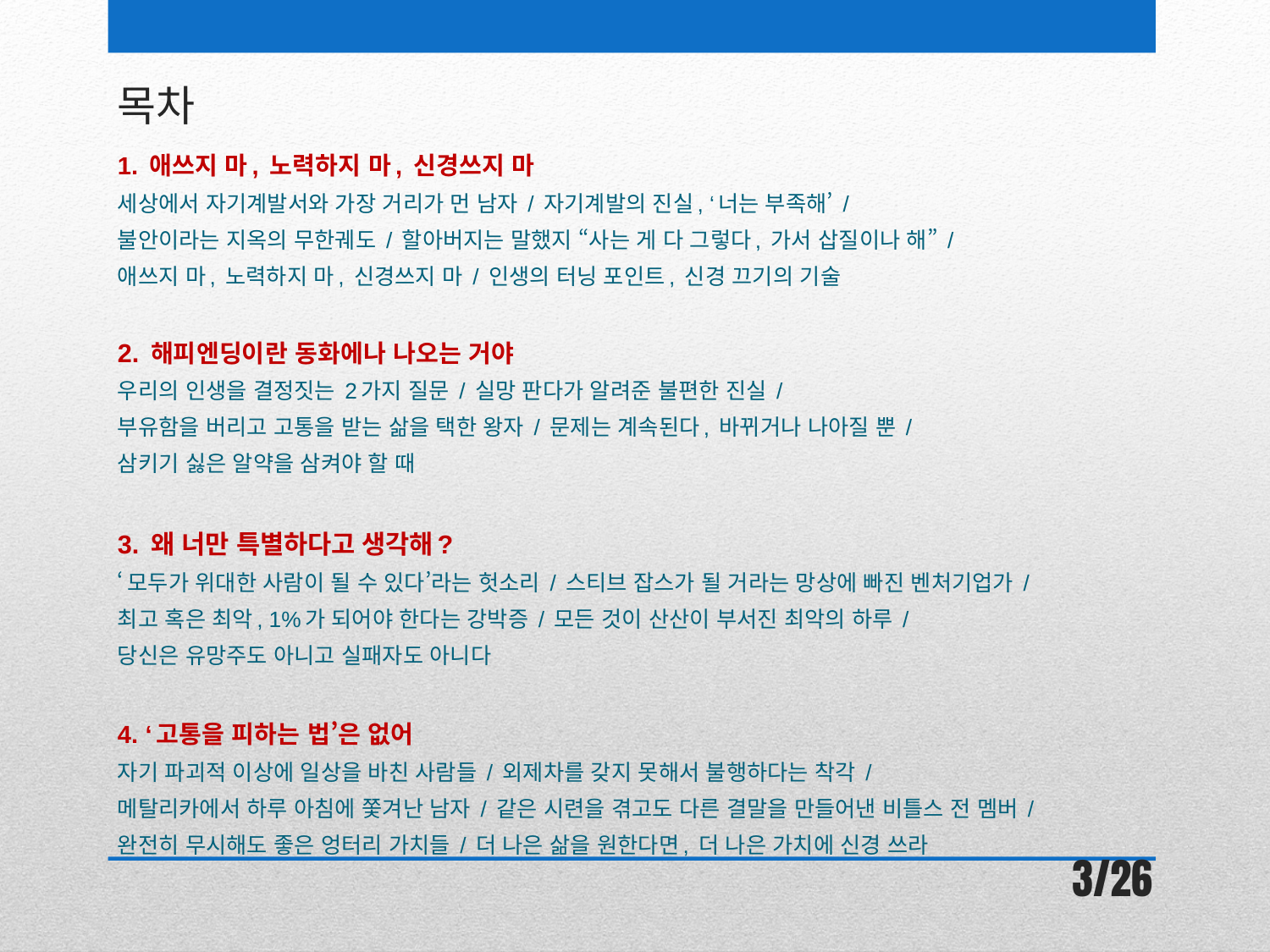

# 목차
1. 애쓰지 마, 노력하지 마, 신경쓰지 마
세상에서 자기계발서와 가장 거리가 먼 남자 / 자기계발의 진실, ‘너는 부족해’ /
불안이라는 지옥의 무한궤도 / 할아버지는 말했지 “사는 게 다 그렇다, 가서 삽질이나 해” /
애쓰지 마, 노력하지 마, 신경쓰지 마 / 인생의 터닝 포인트, 신경 끄기의 기술

2. 해피엔딩이란 동화에나 나오는 거야
우리의 인생을 결정짓는 2가지 질문 / 실망 판다가 알려준 불편한 진실 /
부유함을 버리고 고통을 받는 삶을 택한 왕자 / 문제는 계속된다, 바뀌거나 나아질 뿐 /
삼키기 싫은 알약을 삼켜야 할 때

3. 왜 너만 특별하다고 생각해?
‘모두가 위대한 사람이 될 수 있다’라는 헛소리 / 스티브 잡스가 될 거라는 망상에 빠진 벤처기업가 /
최고 혹은 최악, 1%가 되어야 한다는 강박증 / 모든 것이 산산이 부서진 최악의 하루 /
당신은 유망주도 아니고 실패자도 아니다

4. ‘고통을 피하는 법’은 없어
자기 파괴적 이상에 일상을 바친 사람들 / 외제차를 갖지 못해서 불행하다는 착각 /
메탈리카에서 하루 아침에 쫓겨난 남자 / 같은 시련을 겪고도 다른 결말을 만들어낸 비틀스 전 멤버 /
완전히 무시해도 좋은 엉터리 가치들 / 더 나은 삶을 원한다면, 더 나은 가치에 신경 쓰라
3/26